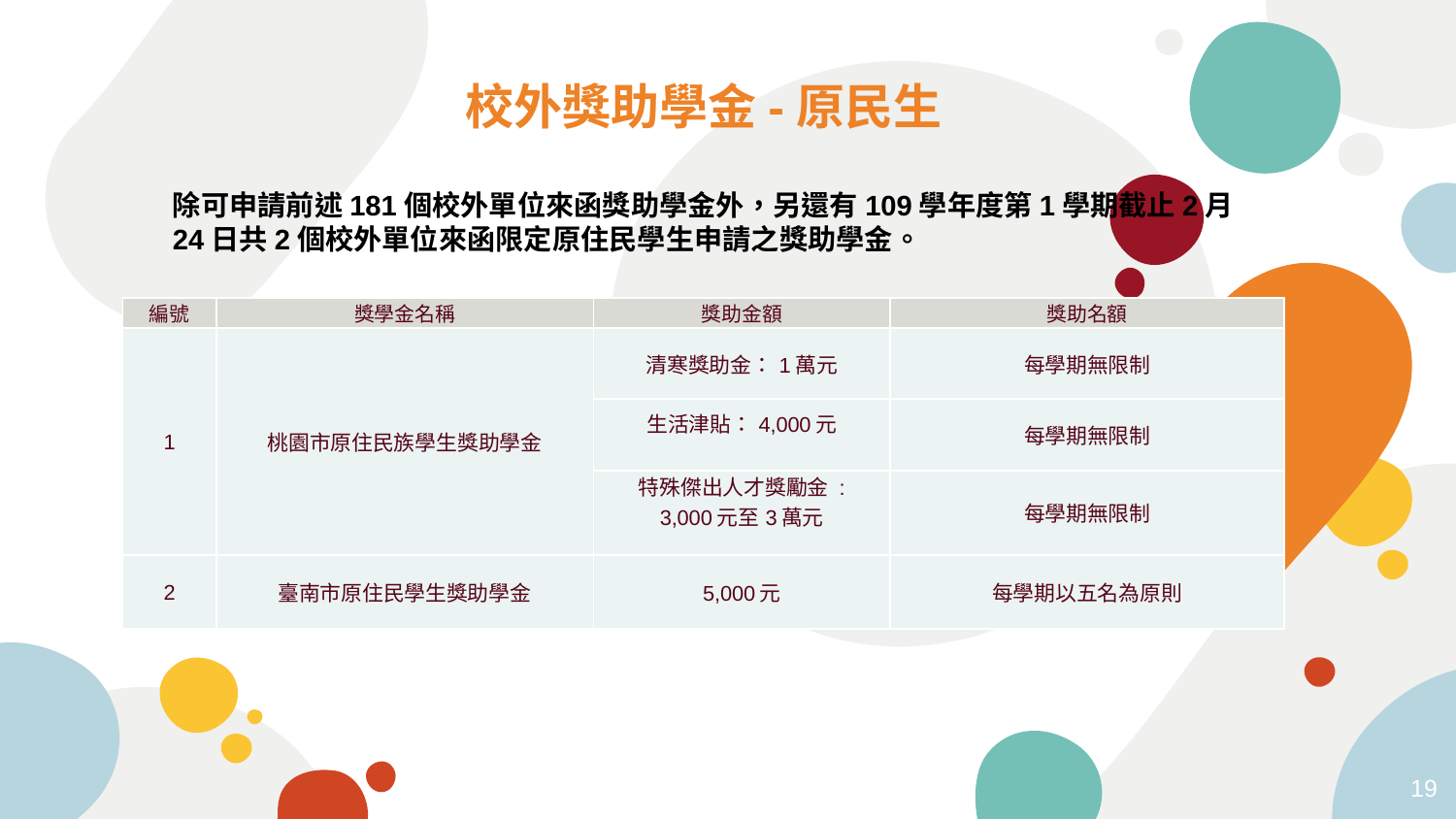

校外獎助學金-原民生
除可申請前述181個校外單位來函獎助學金外，另還有109學年度第1學期截止2月24日共2個校外單位來函限定原住民學生申請之獎助學金。
| 編號 | 獎學金名稱 | 獎助金額 | 獎助名額 |
| --- | --- | --- | --- |
| 1 | 桃園市原住民族學生獎助學金 | 清寒獎助金：1萬元 | 每學期無限制 |
|  |  | 生活津貼：4,000元 | 每學期無限制 |
|  |  | 特殊傑出人才獎勵金 : 3,000元至3萬元 | 每學期無限制 |
| 2 | 臺南市原住民學生獎助學金 | 5,000元 | 每學期以五名為原則 |
19